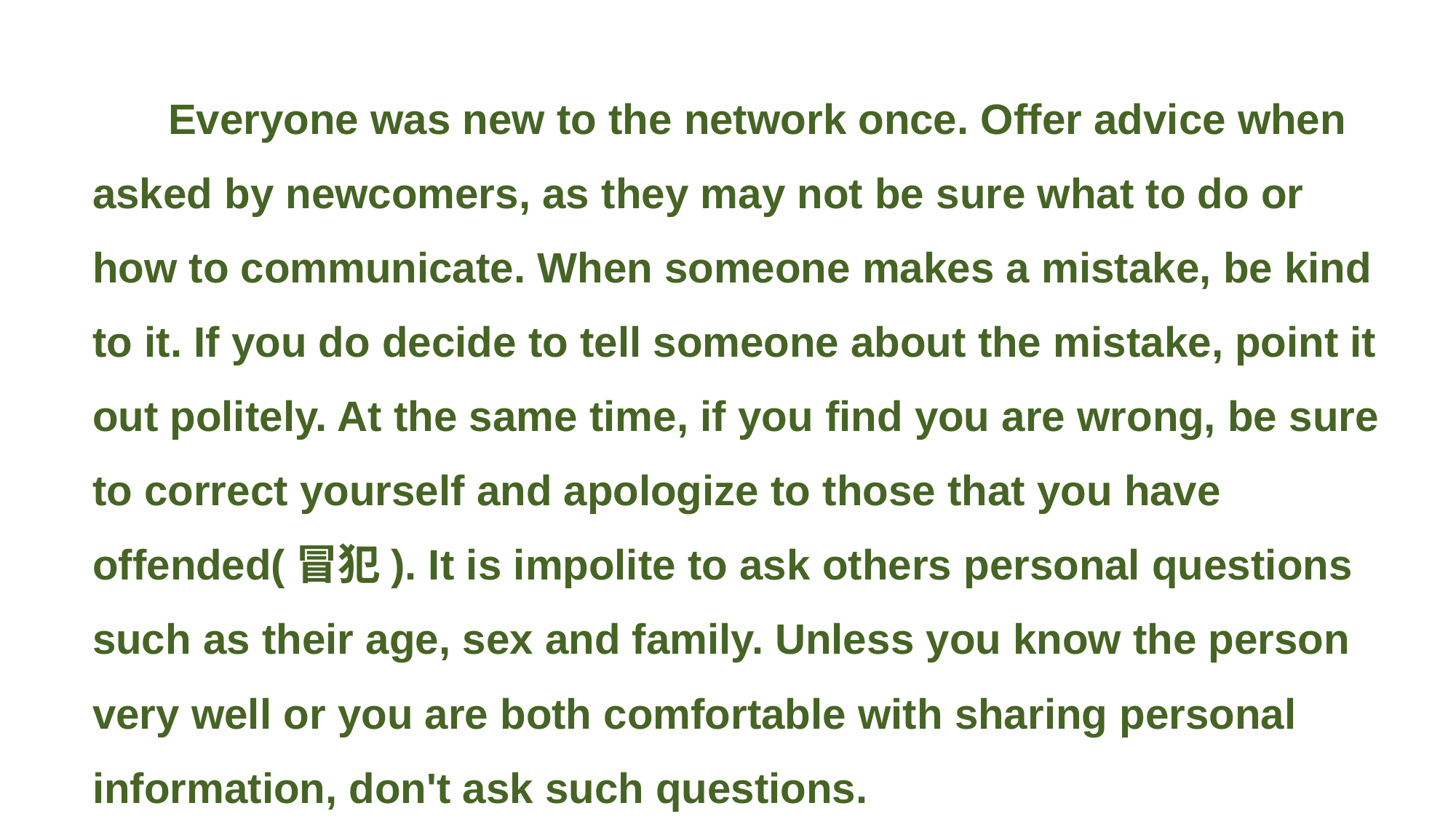

Everyone was new to the network once. Offer advice when asked by newcomers, as they may not be sure what to do or how to communicate. When someone makes a mistake, be kind to it. If you do decide to tell someone about the mistake, point it out politely. At the same time, if you find you are wrong, be sure to correct yourself and apologize to those that you have offended(冒犯). It is impolite to ask others personal questions such as their age, sex and family. Unless you know the person very well or you are both comfortable with sharing personal information, don't ask such questions.